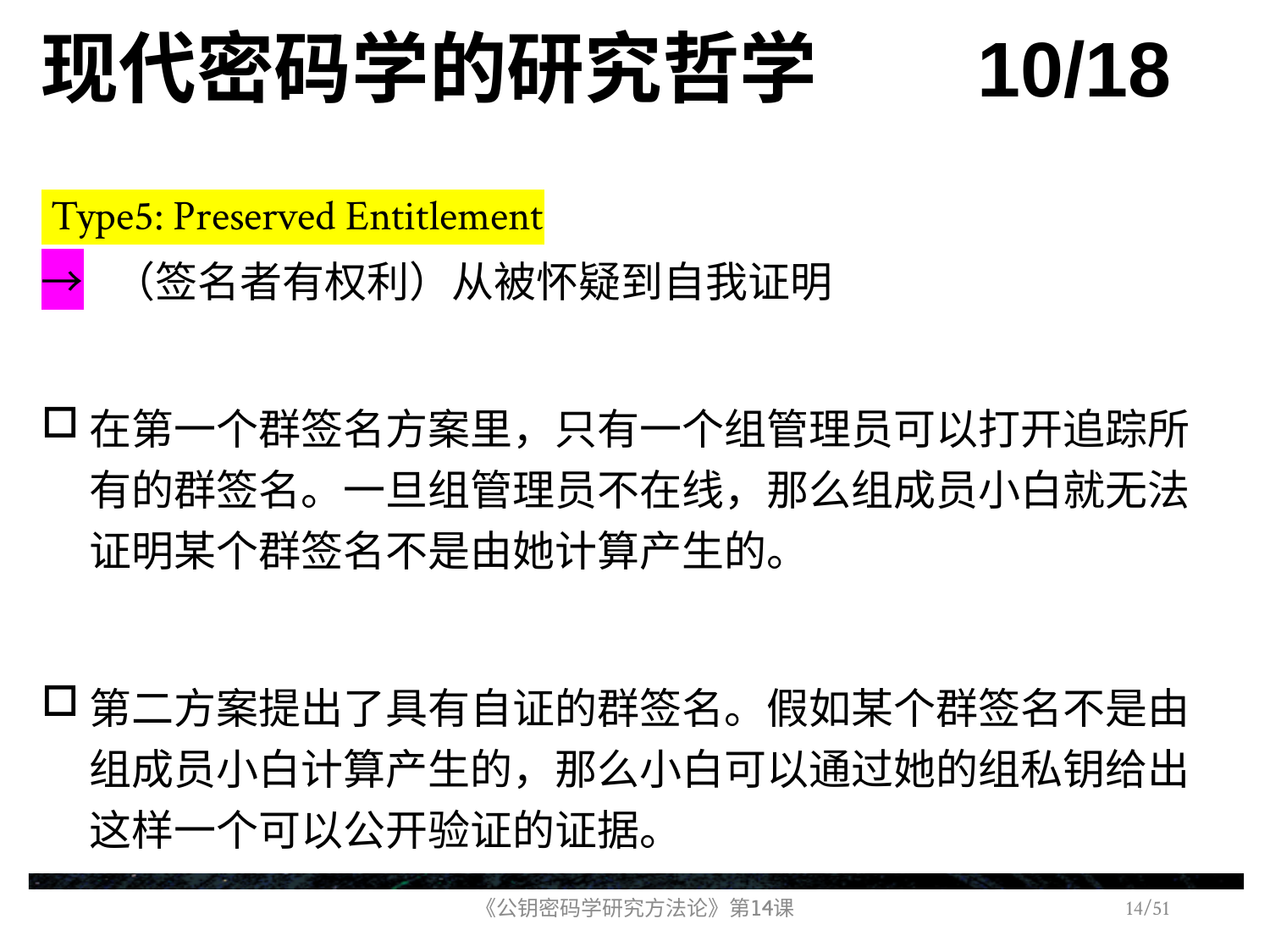

# 现代密码学的研究哲学        10/18
 Type5: Preserved Entitlement
→  （签名者有权利）从被怀疑到自我证明

在第一个群签名方案里，只有一个组管理员可以打开追踪所有的群签名。一旦组管理员不在线，那么组成员小白就无法证明某个群签名不是由她计算产生的。

第二方案提出了具有自证的群签名。假如某个群签名不是由组成员小白计算产生的，那么小白可以通过她的组私钥给出这样一个可以公开验证的证据。
《公钥密码学研究方法论》第14课
14/51